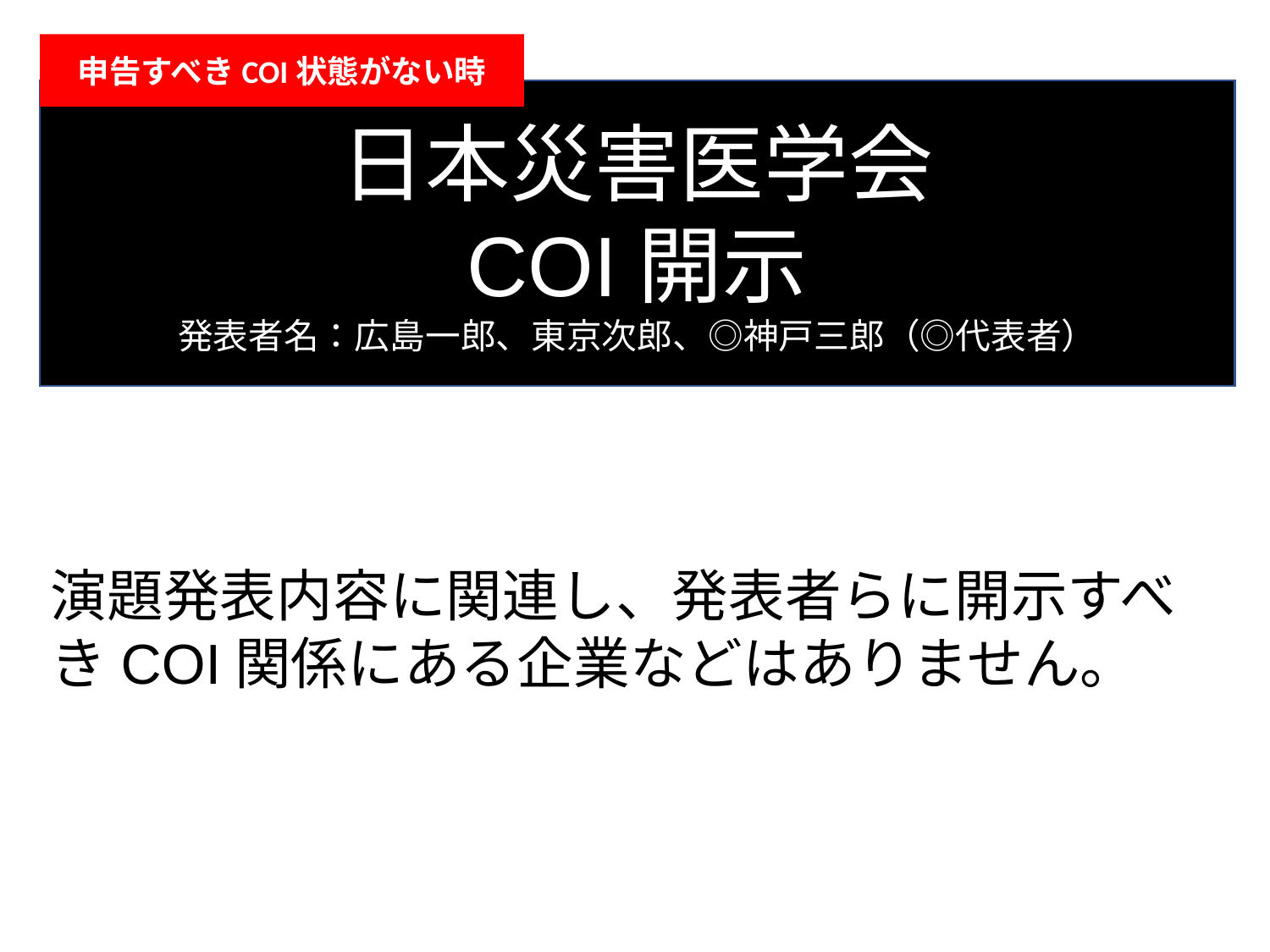

申告すべきCOI状態がない時
日本災害医学会
COI開示
発表者名：広島一郎、東京次郎、◎神戸三郎（◎代表者）
演題発表内容に関連し、発表者らに開示すべきCOI関係にある企業などはありません。